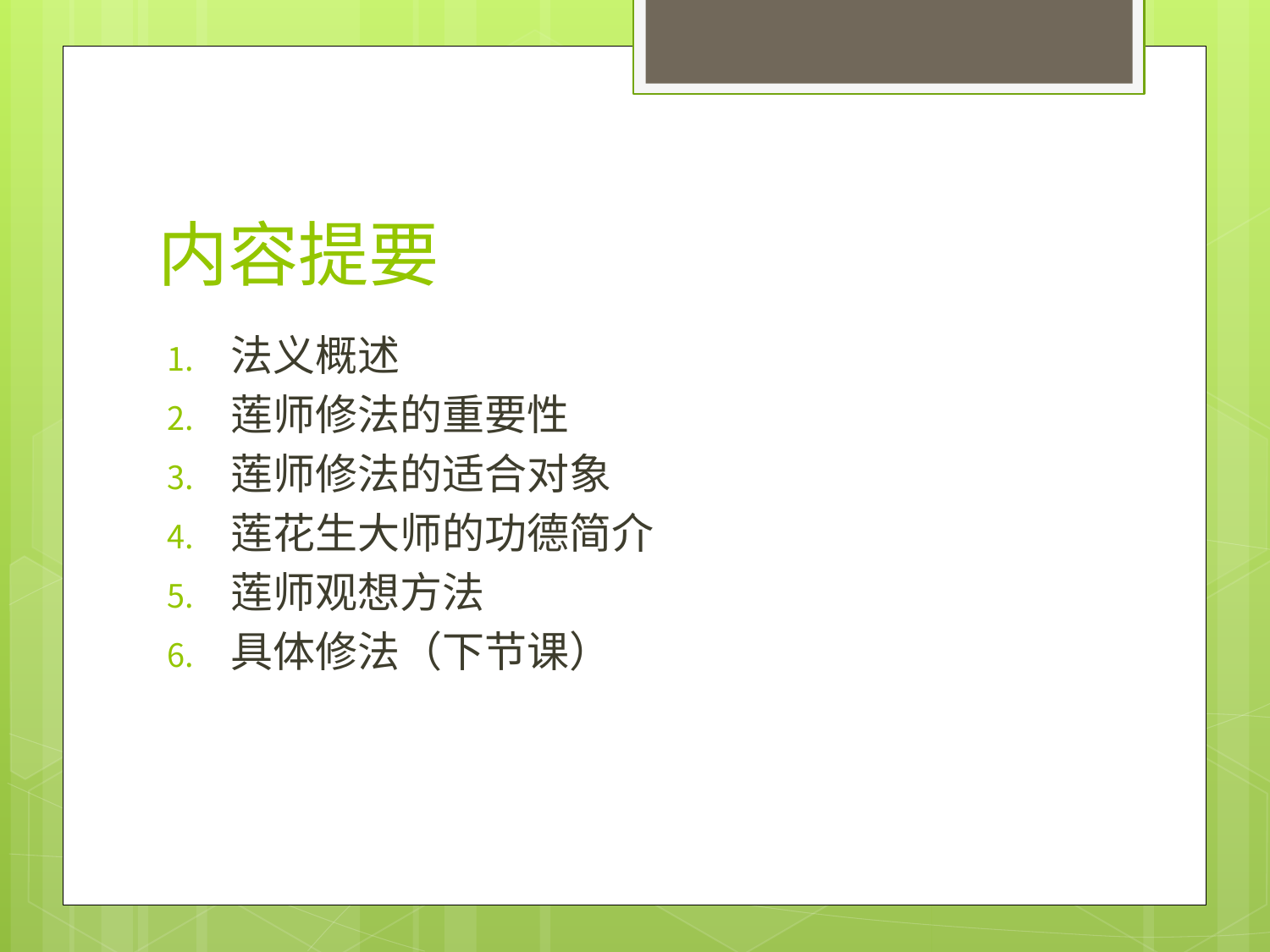

# 内容提要
法义概述
莲师修法的重要性
莲师修法的适合对象
莲花生大师的功德简介
莲师观想方法
具体修法（下节课）